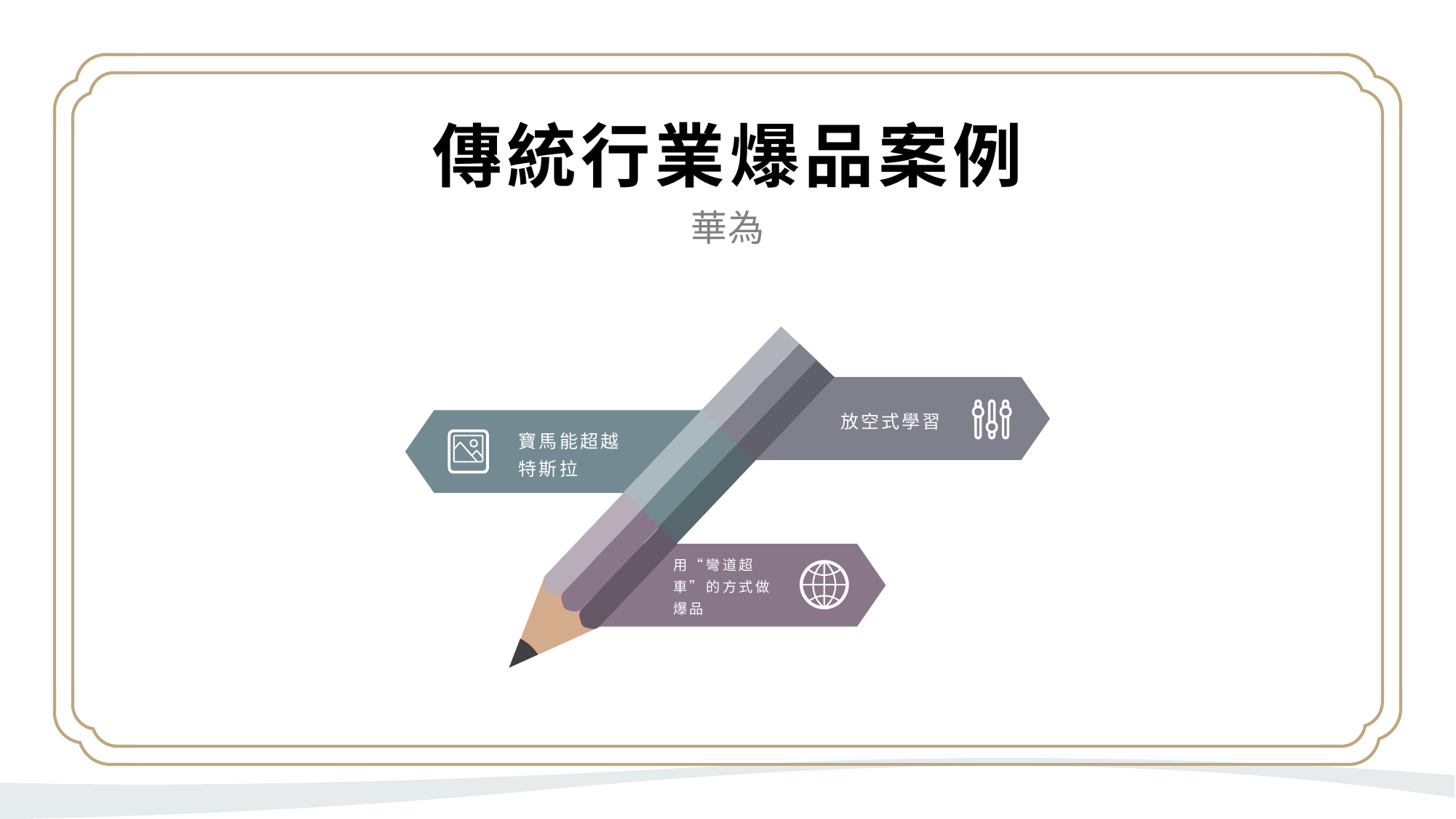

傳統行業爆品案例
華為

放空式學習

寶馬能超越特斯拉

用“彎道超車”的方式做爆品